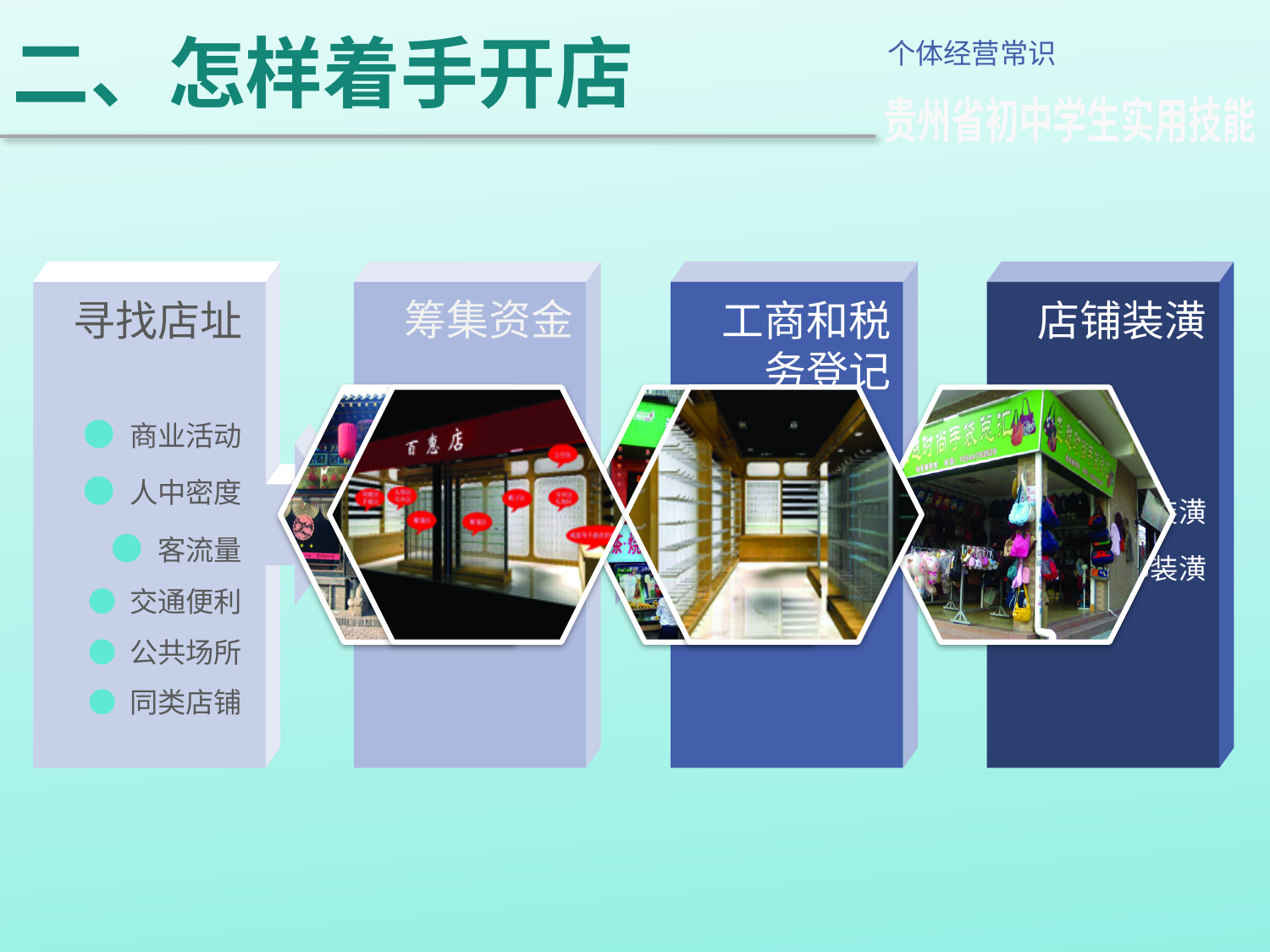

二、怎样着手开店
个体经营常识
贵州省初中学生实用技能

筹集资金

● 个人存款
● 亲朋借款
● 银行贷款
寻找店址

● 商业活动
● 人中密度
● 客流量
● 交通便利
● 公共场所
● 同类店铺
工商和税务登记

● 工商登记
● 税务登记

店铺装潢

● 外部装潢
● 内部装潢